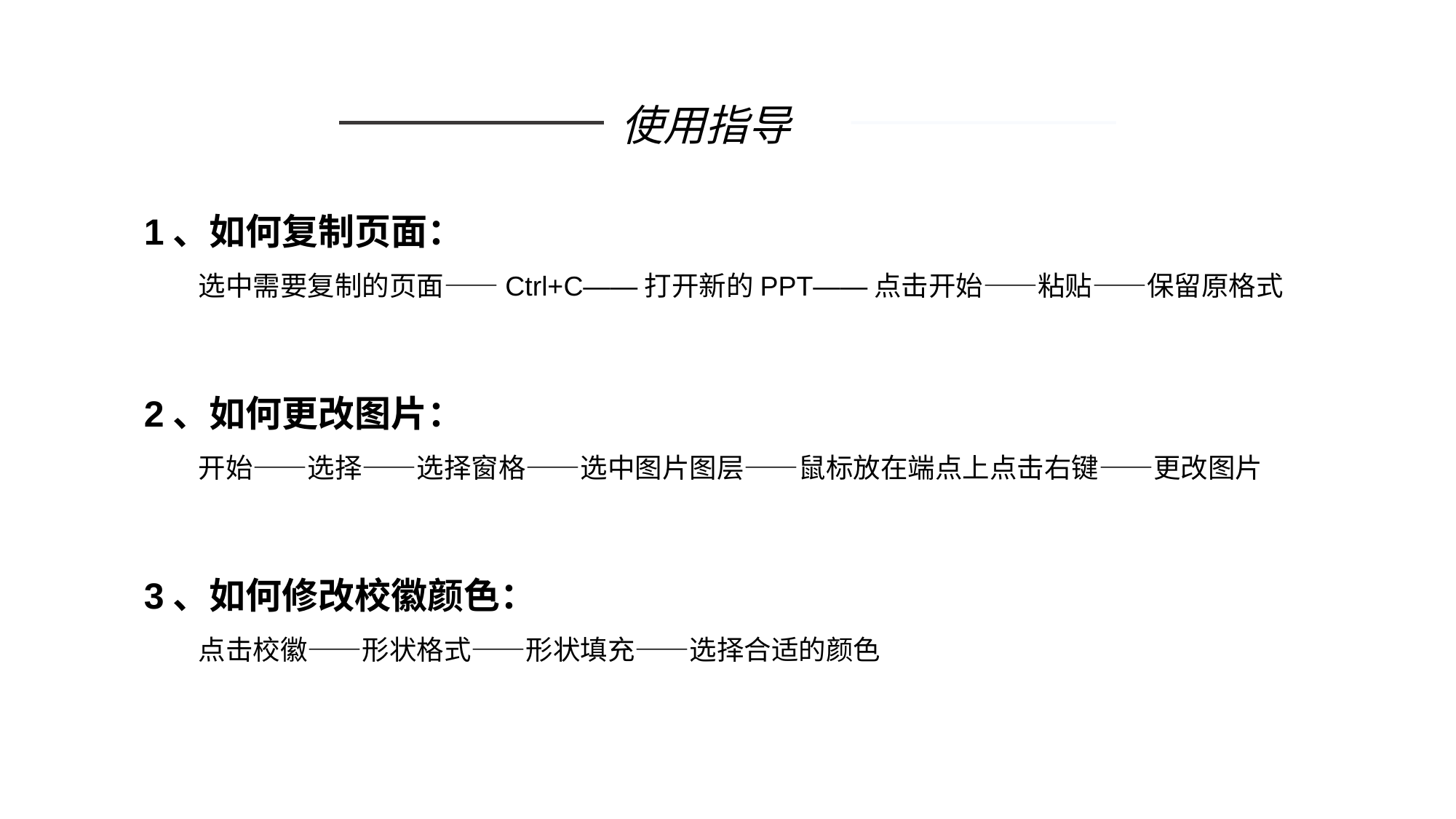

使用指导
1、如何复制页面：
选中需要复制的页面——Ctrl+C——打开新的PPT——点击开始——粘贴——保留原格式
2、如何更改图片：
开始——选择——选择窗格——选中图片图层——鼠标放在端点上点击右键——更改图片
3、如何修改校徽颜色：
点击校徽——形状格式——形状填充——选择合适的颜色